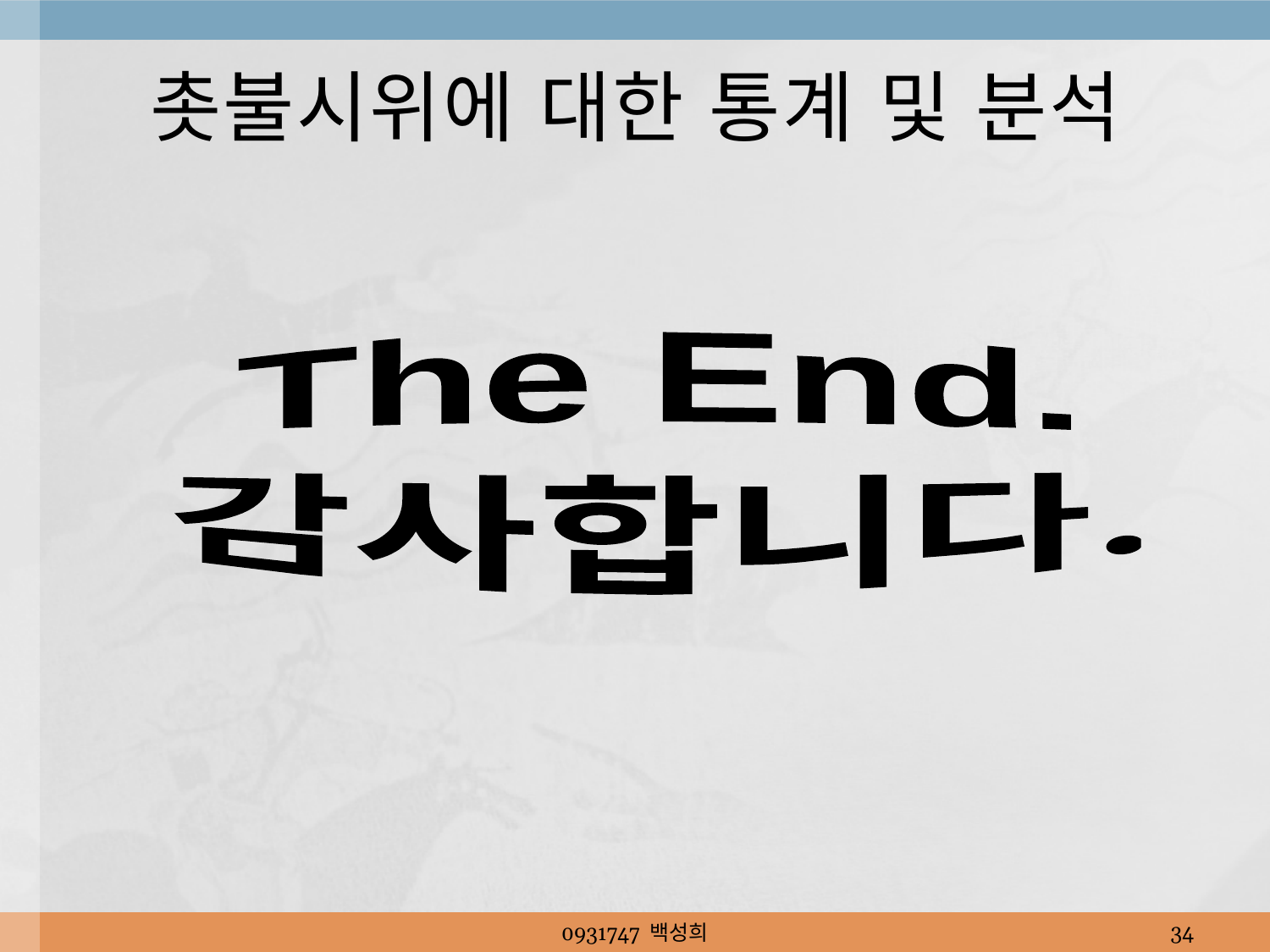

# 촛불시위에 대한 통계 및 분석

The End.
감사합니다.
0931747 백성희
34